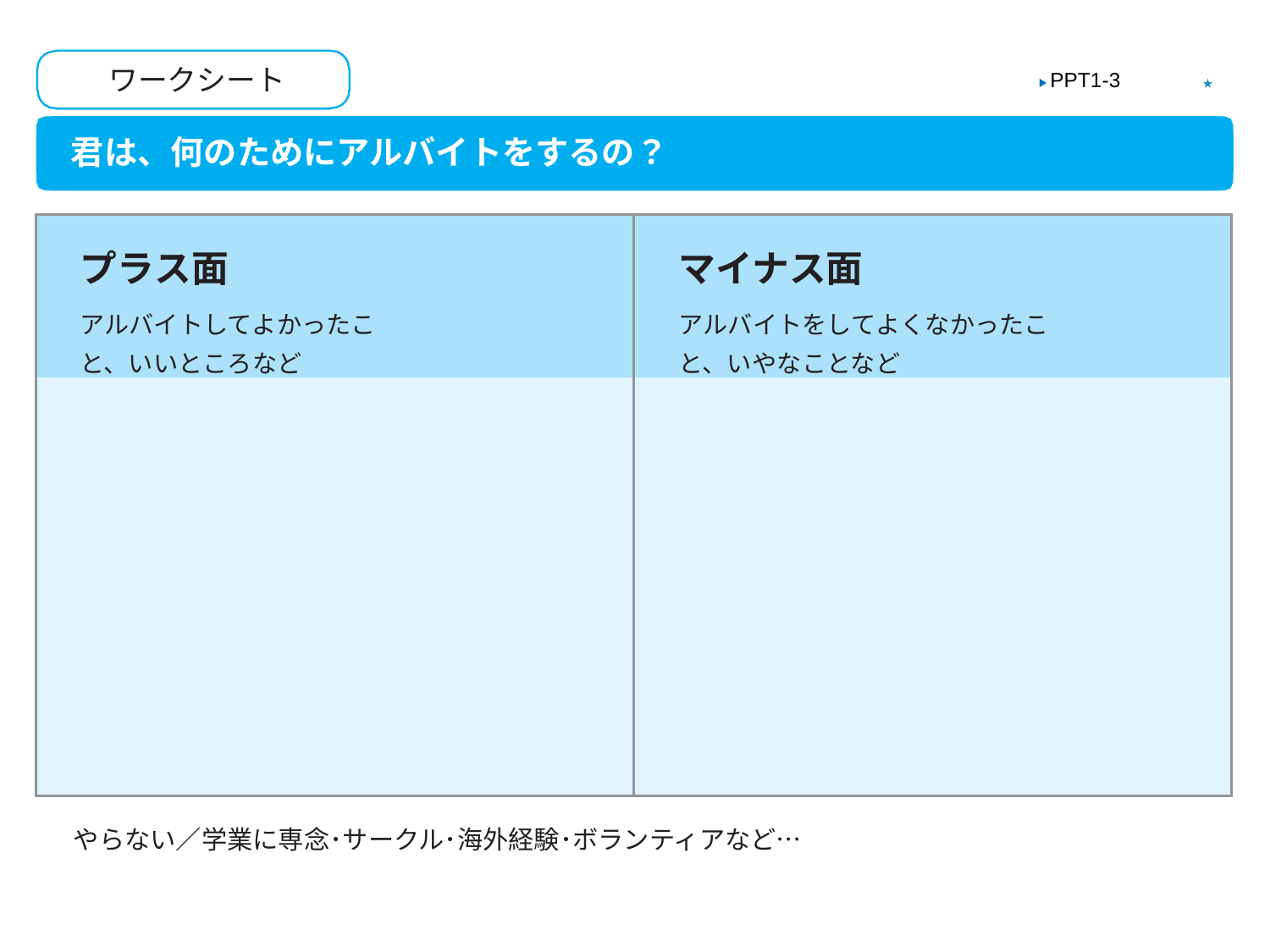

ワークシート
    ★
▶ PPT1-3

君は、何のためにアルバイトをするの？
| プラス面 アルバイトしてよかったこと、いいところなど | マイナス面 アルバイトをしてよくなかったこと、いやなことなど |
| --- | --- |
|  |  |
やらない／学業に専念･サークル･海外経験･ボランティアなど…